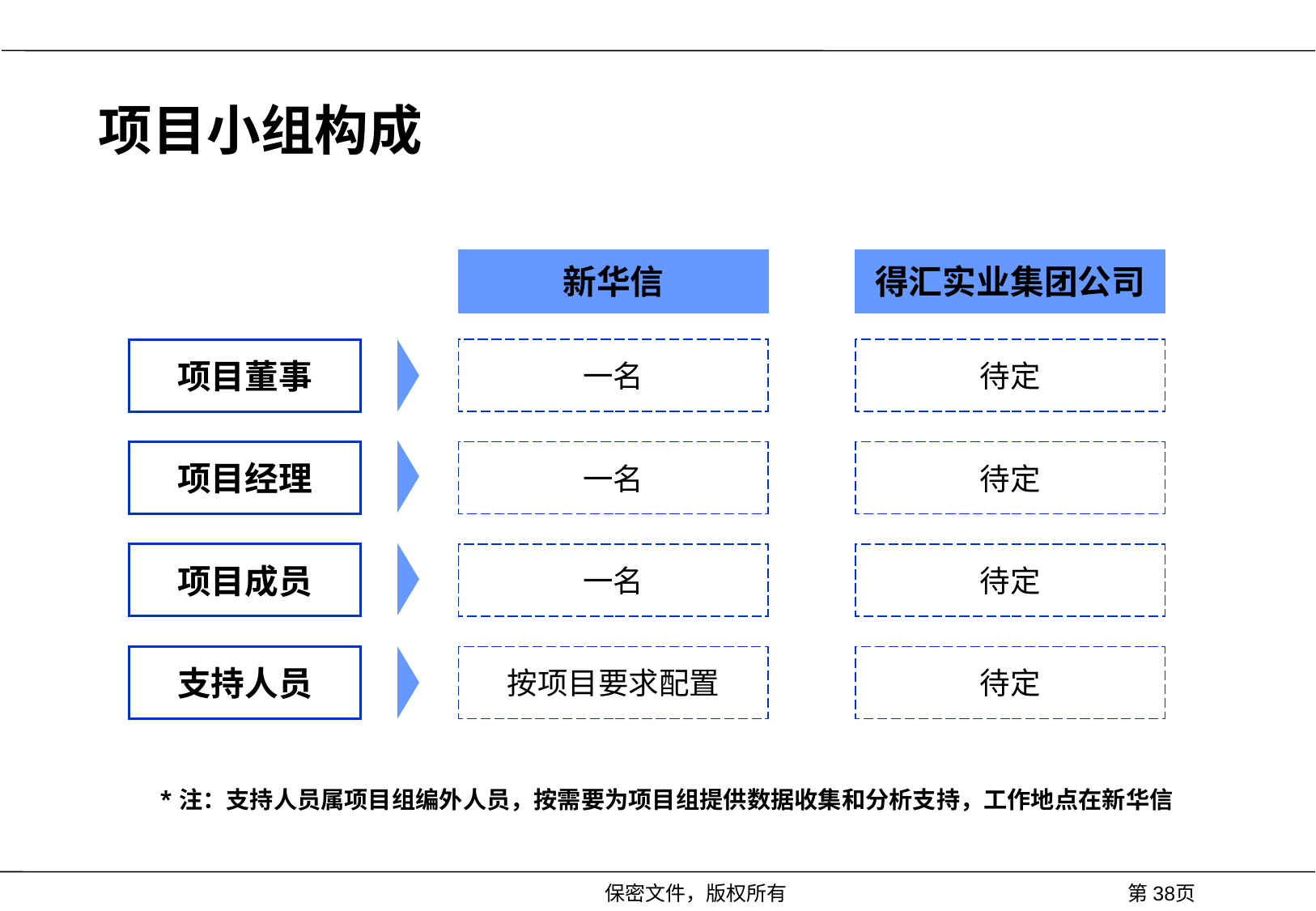

# 项目小组构成
新华信
得汇实业集团公司
项目董事
一名
待定

项目经理
一名
待定

项目成员
一名
待定

支持人员
按项目要求配置
待定

*注：支持人员属项目组编外人员，按需要为项目组提供数据收集和分析支持，工作地点在新华信